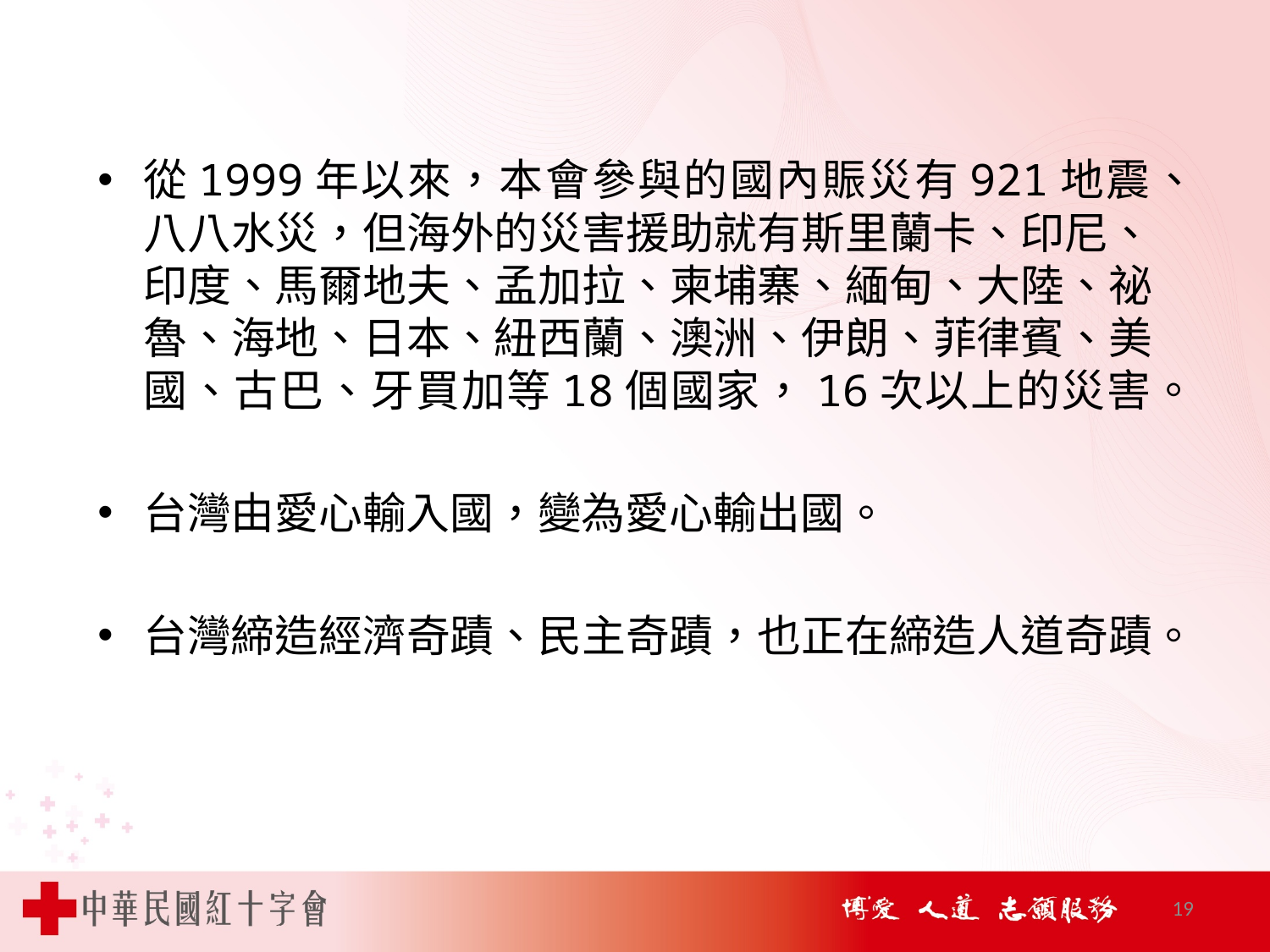

從1999年以來，本會參與的國內賑災有921地震、八八水災，但海外的災害援助就有斯里蘭卡、印尼、印度、馬爾地夫、孟加拉、柬埔寨、緬甸、大陸、祕魯、海地、日本、紐西蘭、澳洲、伊朗、菲律賓、美國、古巴、牙買加等18個國家，16次以上的災害。

台灣由愛心輸入國，變為愛心輸出國。

台灣締造經濟奇蹟、民主奇蹟，也正在締造人道奇蹟。
19